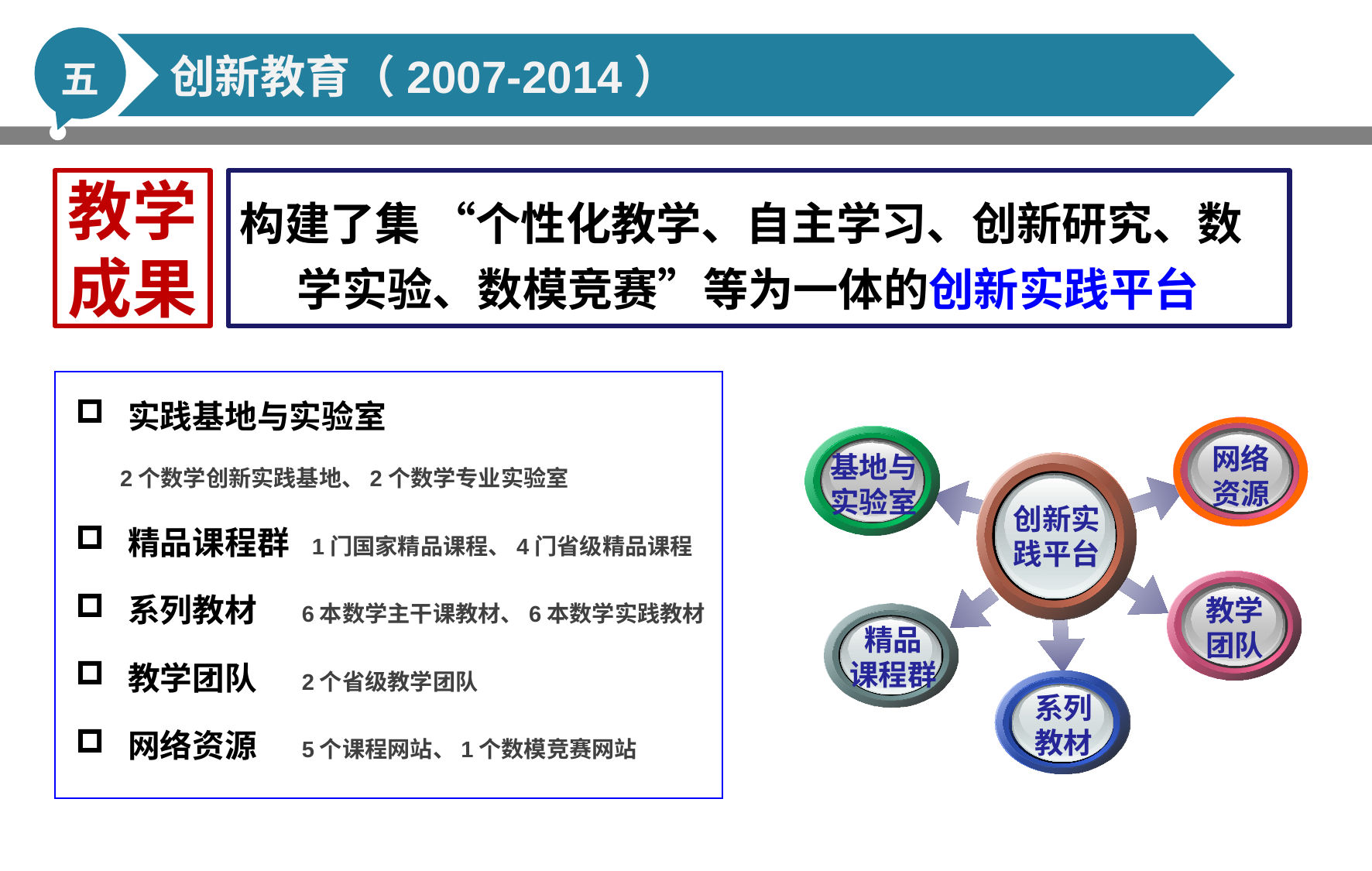

五
创新教育（2007-2014）

教学
成果

构建了集 “个性化教学、自主学习、创新研究、数学实验、数模竞赛”等为一体的创新实践平台

  实践基地与实验室
     2个数学创新实践基地、2个数学专业实验室
  精品课程群  1门国家精品课程、4门省级精品课程
  系列教材     6本数学主干课教材、6本数学实践教材
  教学团队     2个省级教学团队
  网络资源     5个课程网站、1个数模竞赛网站

网络
资源

基地与
实验室

创新实
践平台

教学
团队

精品
课程群

系列
教材